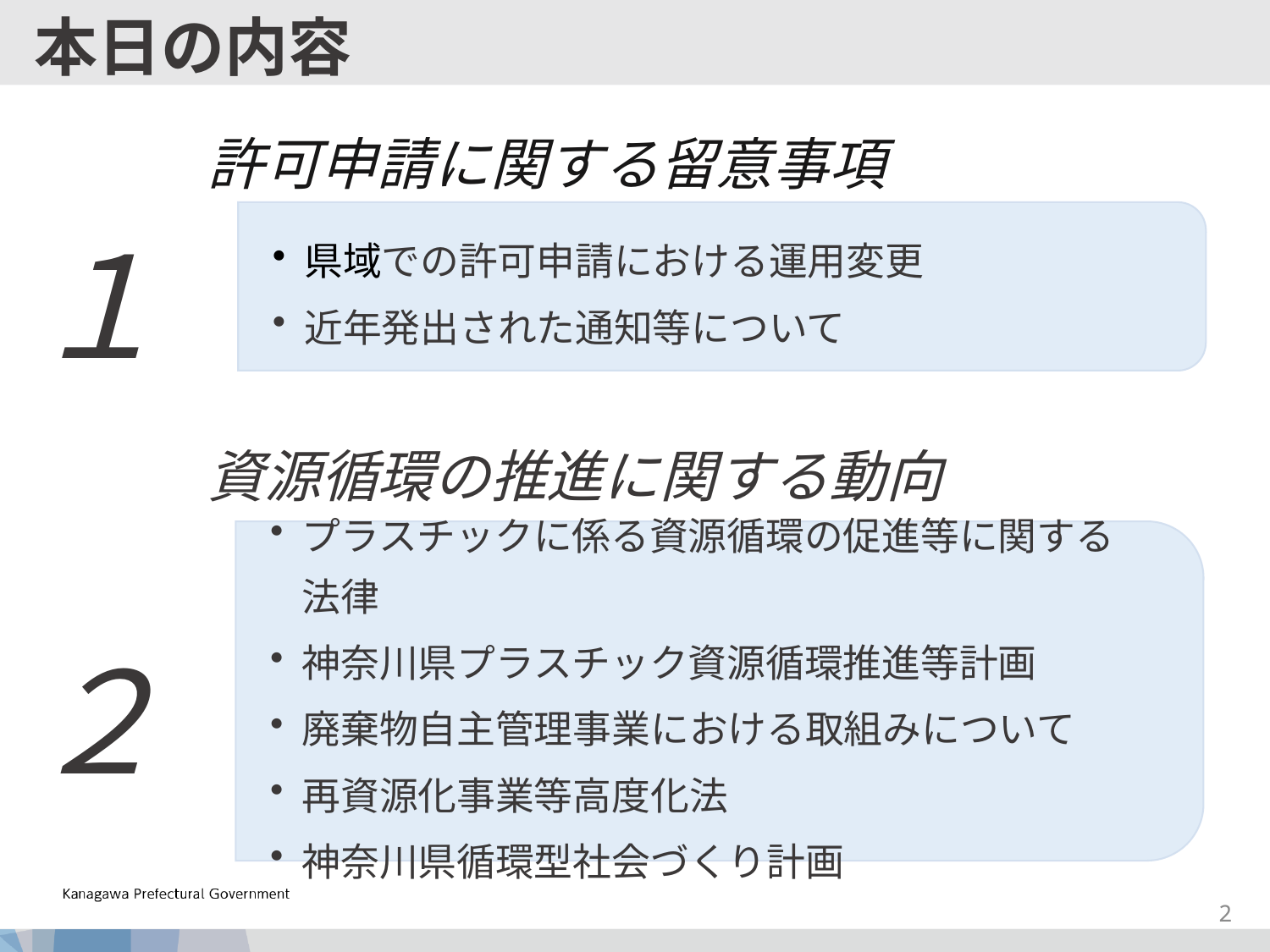

# 本日の内容
県域での許可申請における運用変更
近年発出された通知等について
１
プラスチックに係る資源循環の促進等に関する法律
神奈川県プラスチック資源循環推進等計画
廃棄物自主管理事業における取組みについて
再資源化事業等高度化法
神奈川県循環型社会づくり計画
２
許可申請に関する留意事項
資源循環の推進に関する動向
2